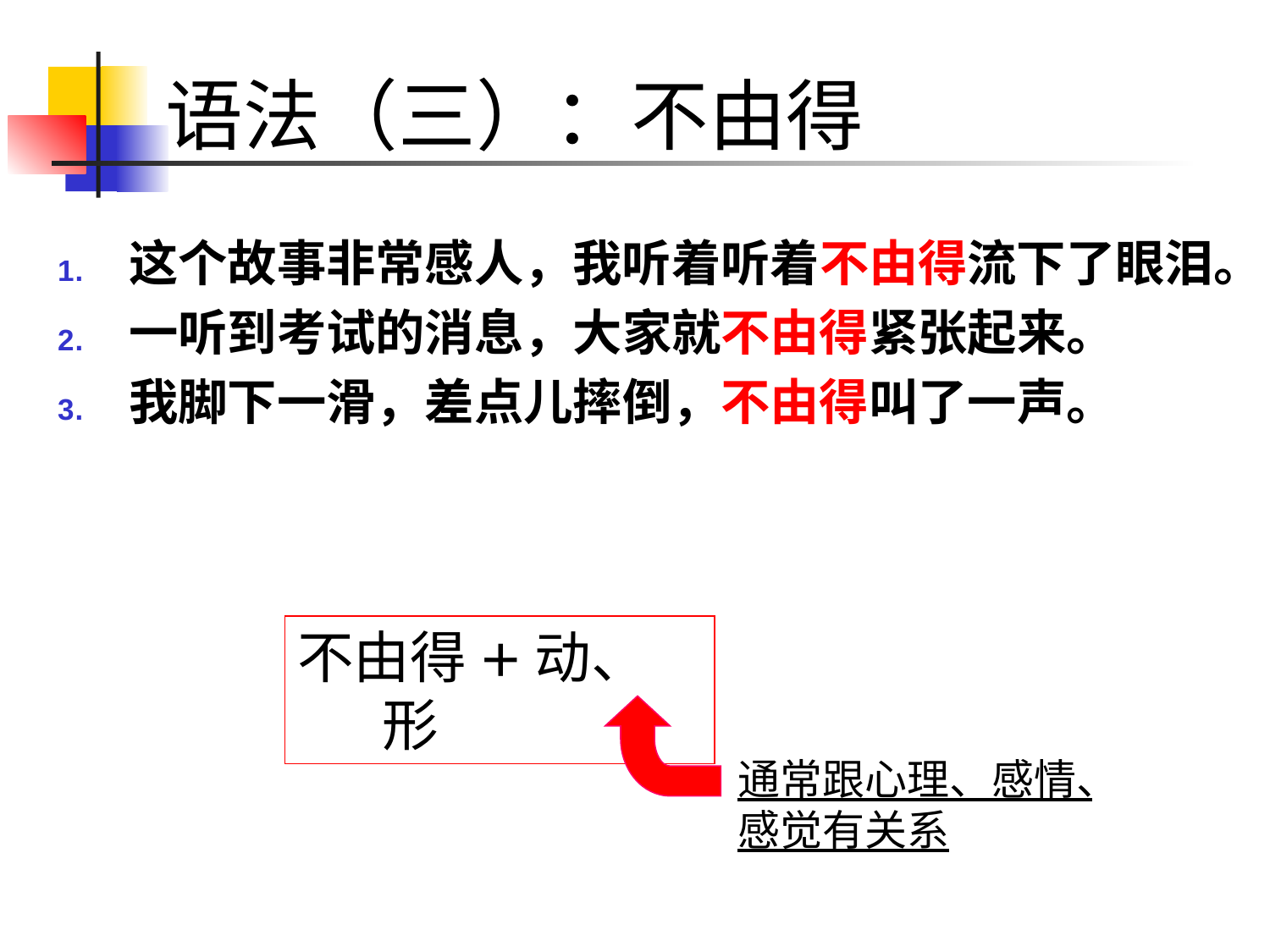

# 语法（三）：不由得
这个故事非常感人，我听着听着不由得流下了眼泪。
一听到考试的消息，大家就不由得紧张起来。
我脚下一滑，差点儿摔倒，不由得叫了一声。
不由得+动、形

通常跟心理、感情、感觉有关系